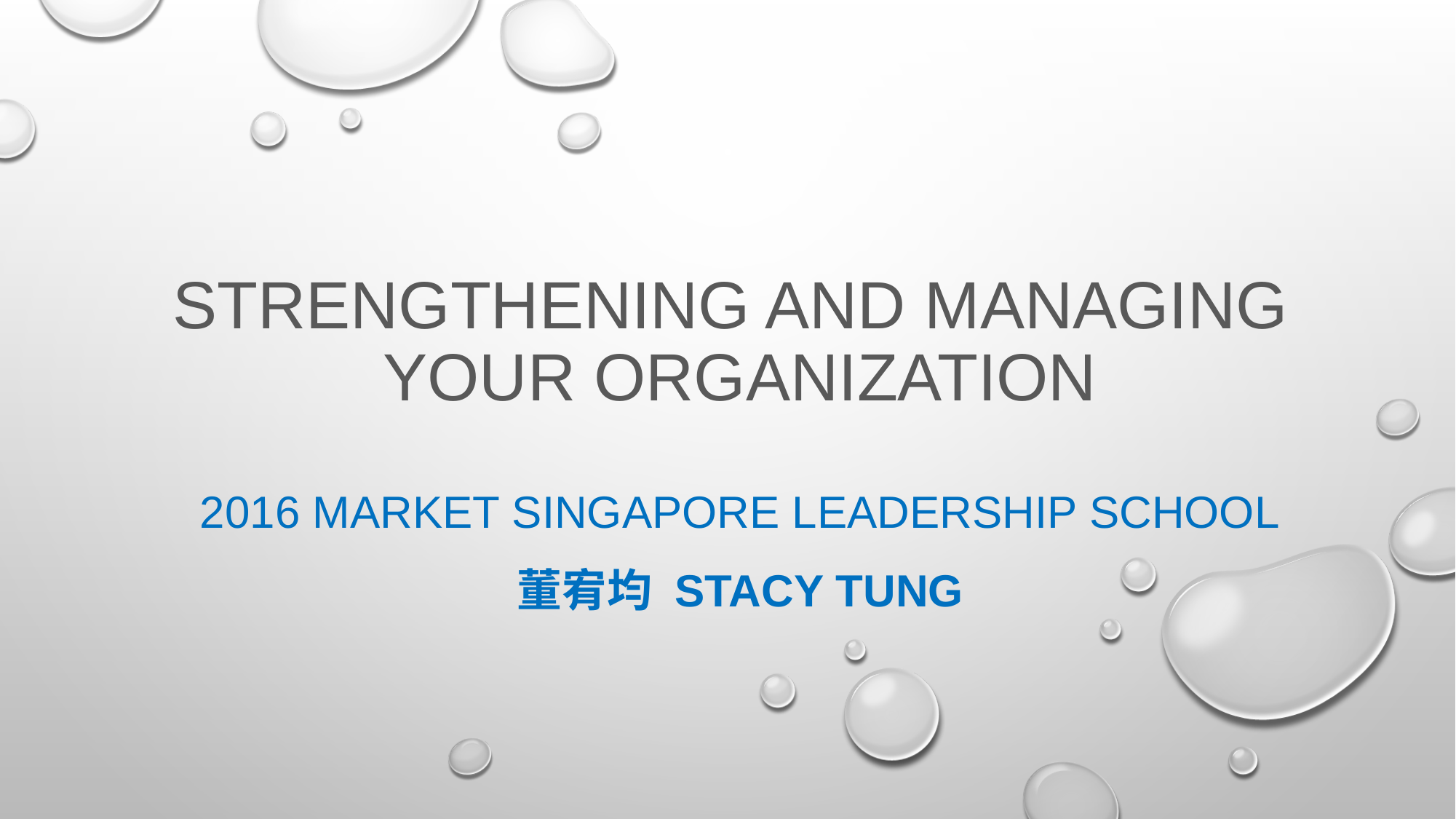

# Strengthening and Managing your organization
2016 Market Singapore Leadership School
董宥均 Stacy Tung